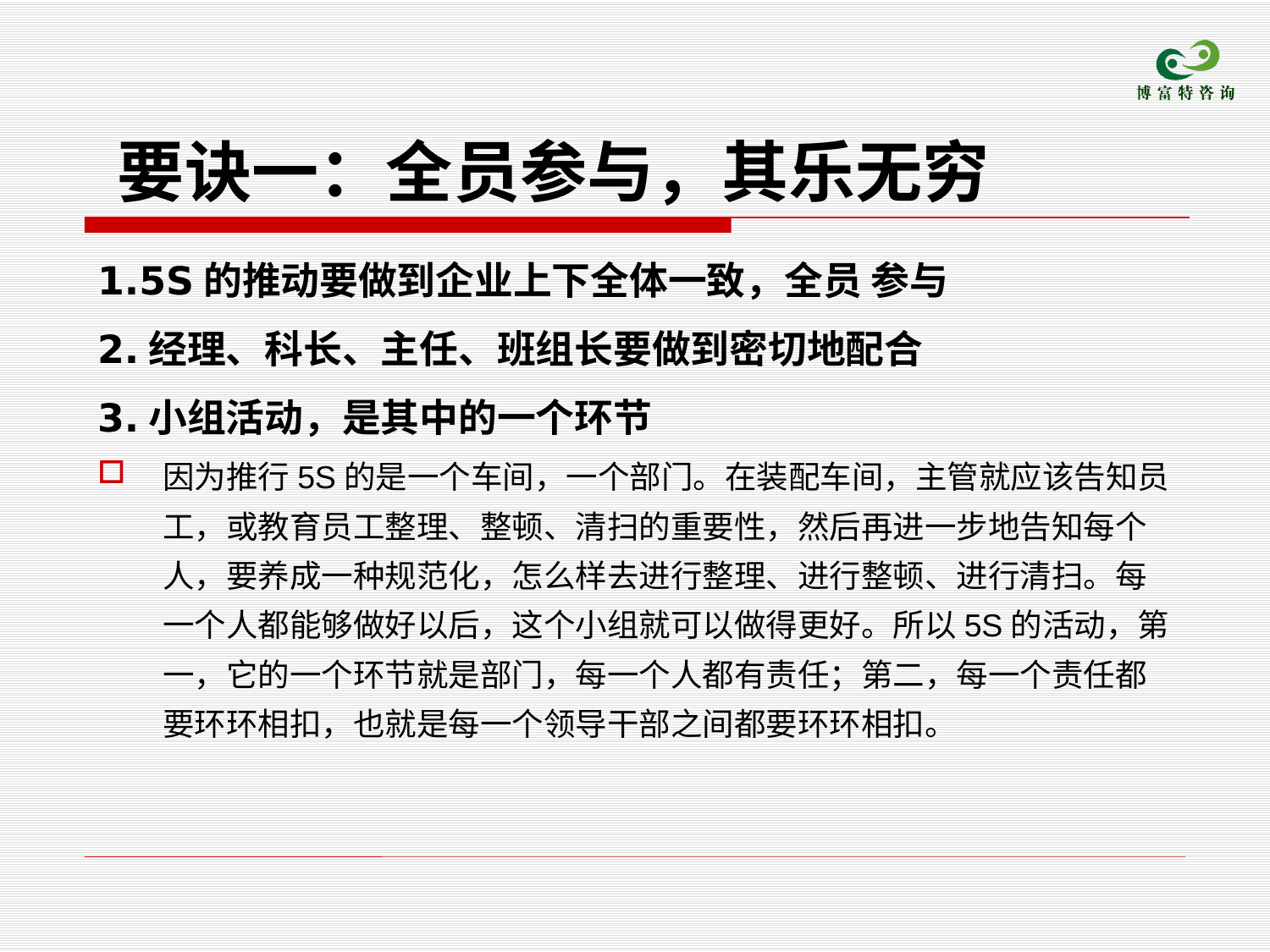

# 要诀一：全员参与，其乐无穷
1.5S的推动要做到企业上下全体一致，全员 参与
2.经理、科长、主任、班组长要做到密切地配合
3.小组活动，是其中的一个环节
因为推行5S的是一个车间，一个部门。在装配车间，主管就应该告知员工，或教育员工整理、整顿、清扫的重要性，然后再进一步地告知每个人，要养成一种规范化，怎么样去进行整理、进行整顿、进行清扫。每一个人都能够做好以后，这个小组就可以做得更好。所以5S的活动，第一，它的一个环节就是部门，每一个人都有责任；第二，每一个责任都要环环相扣，也就是每一个领导干部之间都要环环相扣。
309